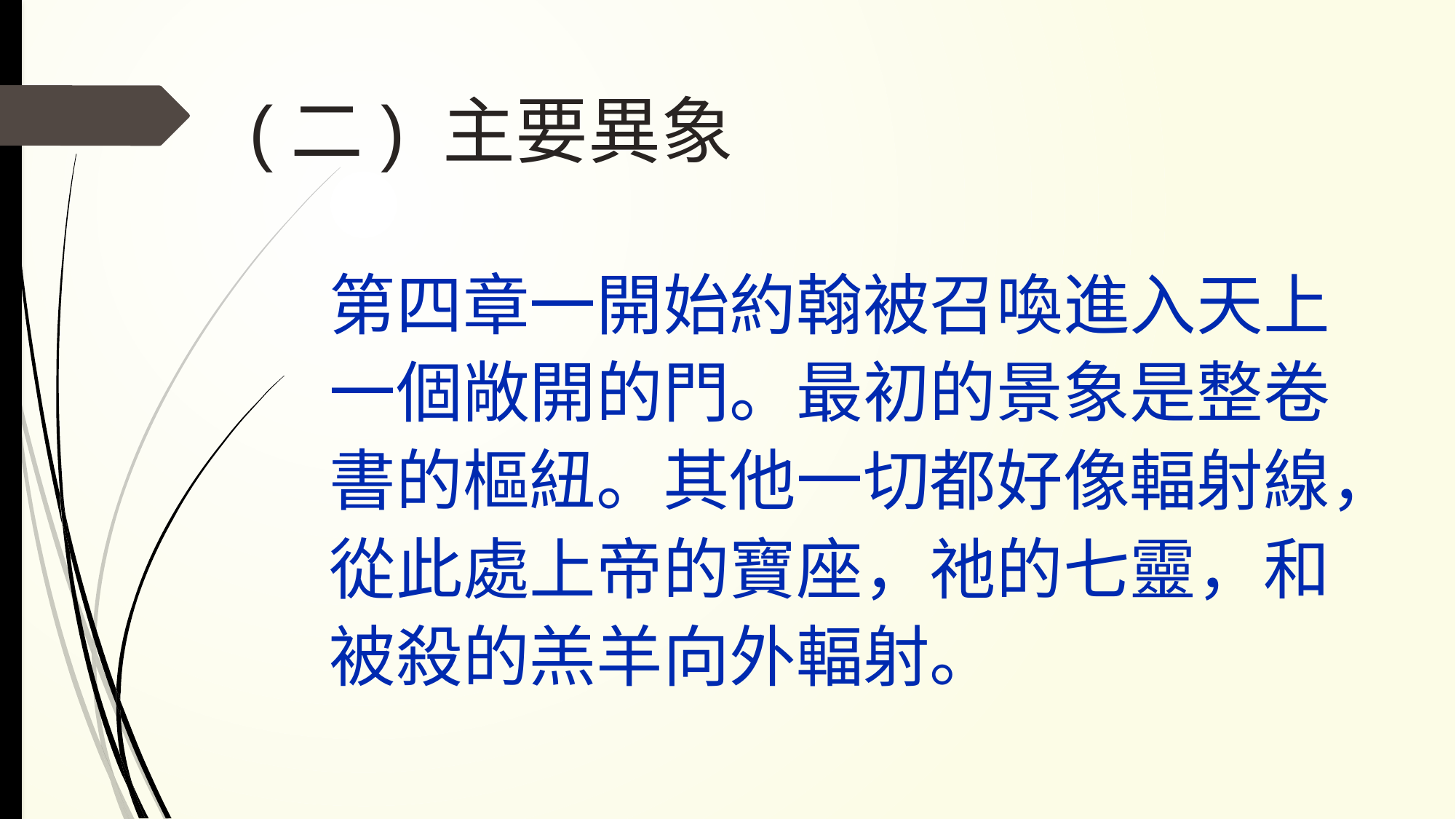

# (二) 主要異象
第四章一開始約翰被召喚進入天上一個敞開的門。最初的景象是整卷書的樞紐。其他一切都好像輻射線，從此處上帝的寶座，祂的七靈，和被殺的羔羊向外輻射。